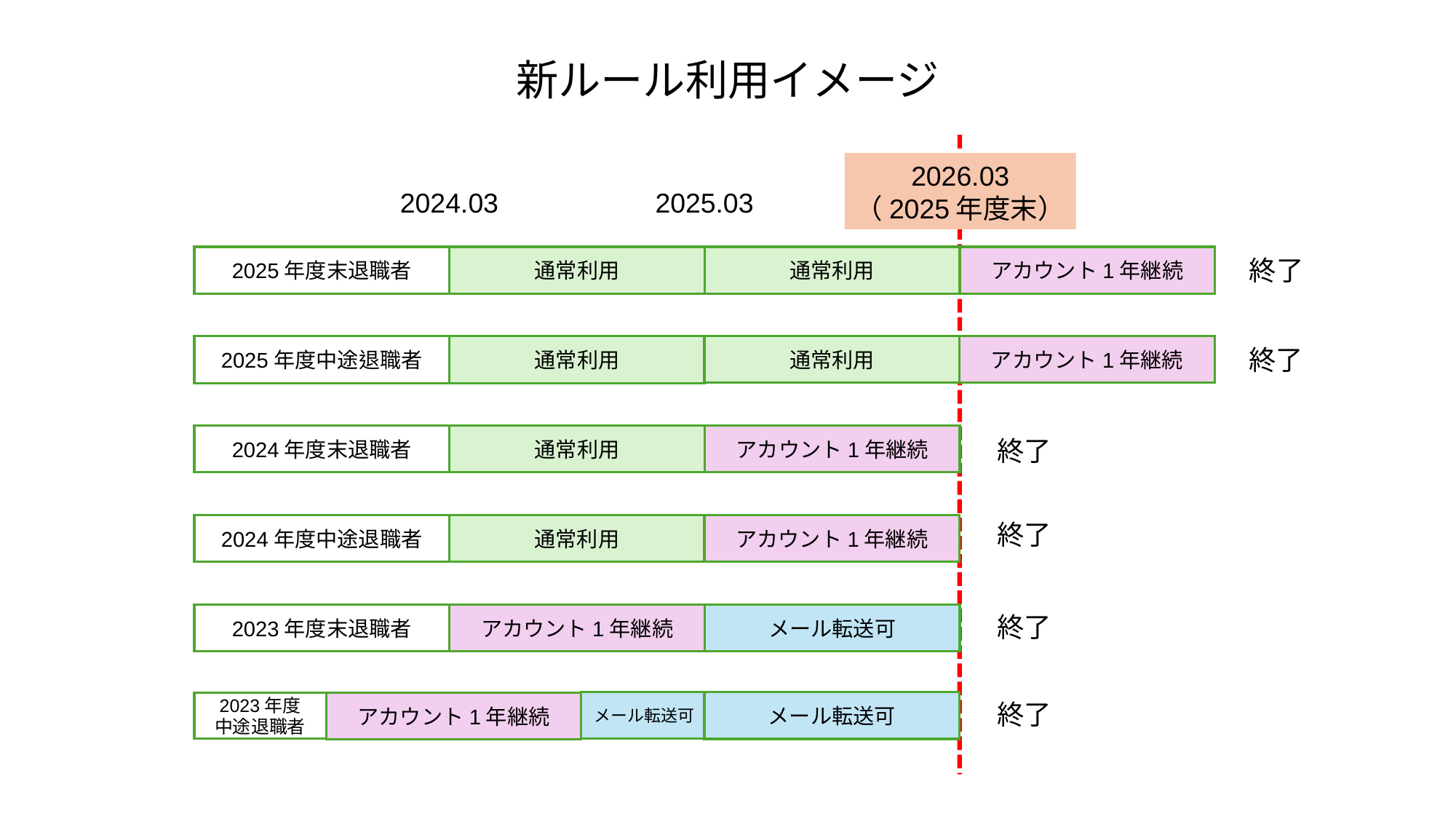

新ルール利用イメージ
2026.03
（2025年度末）
2024.03
2025.03
2025年度末退職者
通常利用
通常利用
アカウント1年継続
終了
通常利用
アカウント1年継続
2025年度中途退職者
通常利用
終了
2024年度末退職者
通常利用
アカウント1年継続
終了
終了
通常利用
アカウント1年継続
2024年度中途退職者
2023年度末退職者
アカウント1年継続
メール転送可
終了
メール転送可
メール転送可
2023年度
中途退職者
アカウント1年継続
終了